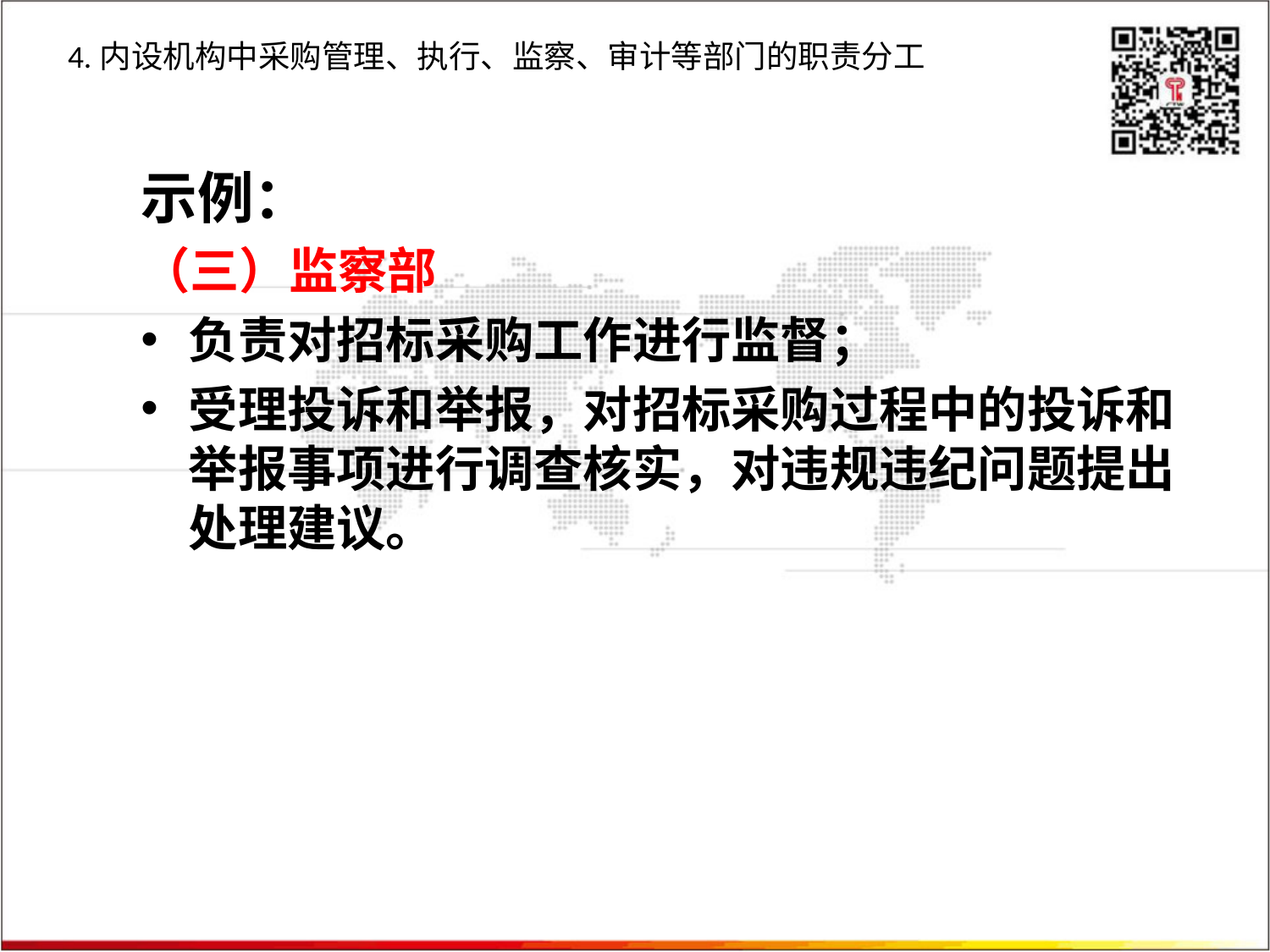

4.内设机构中采购管理、执行、监察、审计等部门的职责分工投标争议的解决
示例：
（三）监察部
负责对招标采购工作进行监督；
受理投诉和举报，对招标采购过程中的投诉和举报事项进行调查核实，对违规违纪问题提出处理建议。